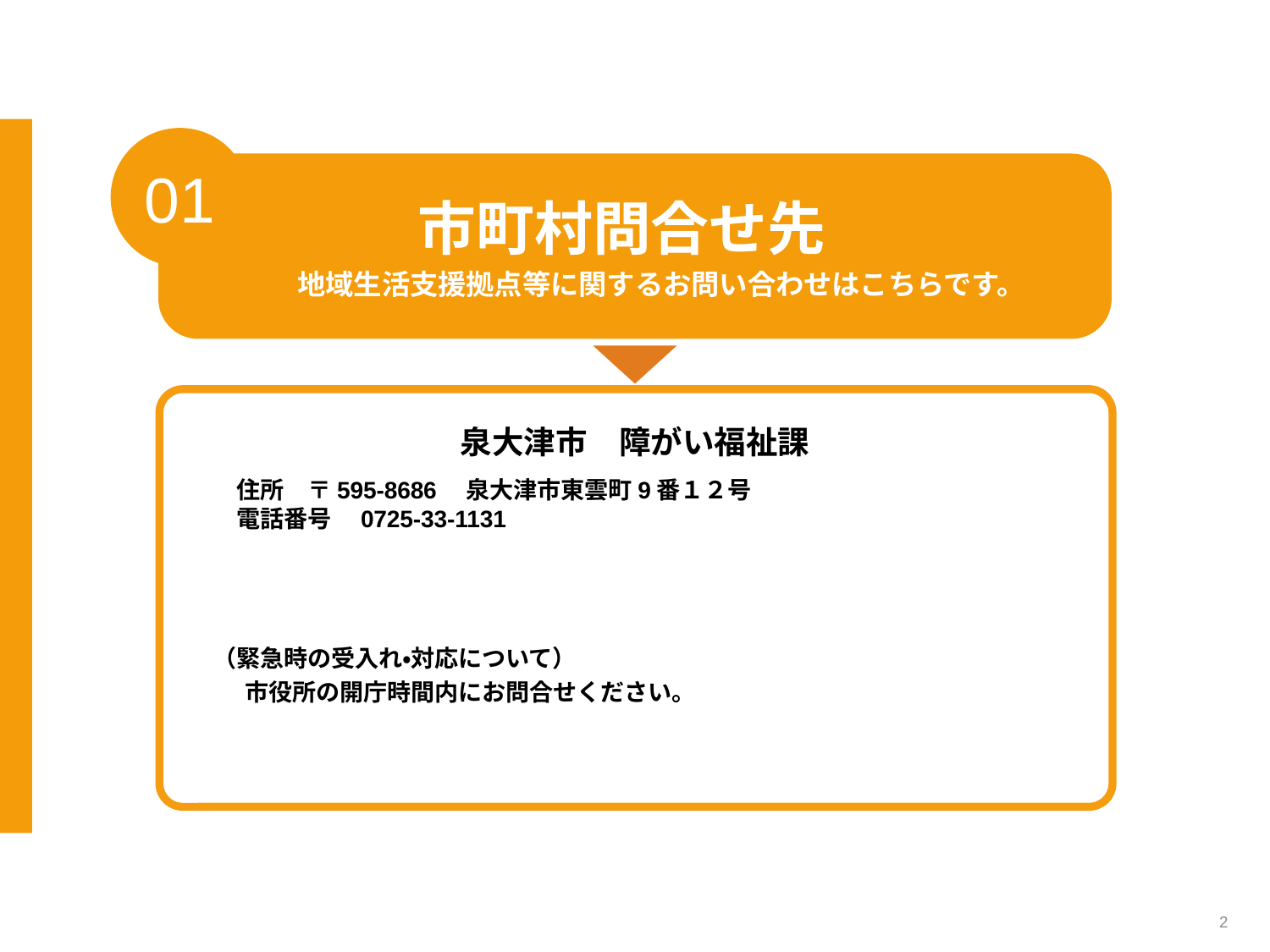

01

市町村問合せ先
地域生活支援拠点等に関するお問い合わせはこちらです。

泉大津市　障がい福祉課
　　住所　〒595-8686　泉大津市東雲町9番１２号
　　電話番号　0725-33-1131

　（緊急時の受入れ・対応について）
     　市役所の開庁時間内にお問合せください。
2